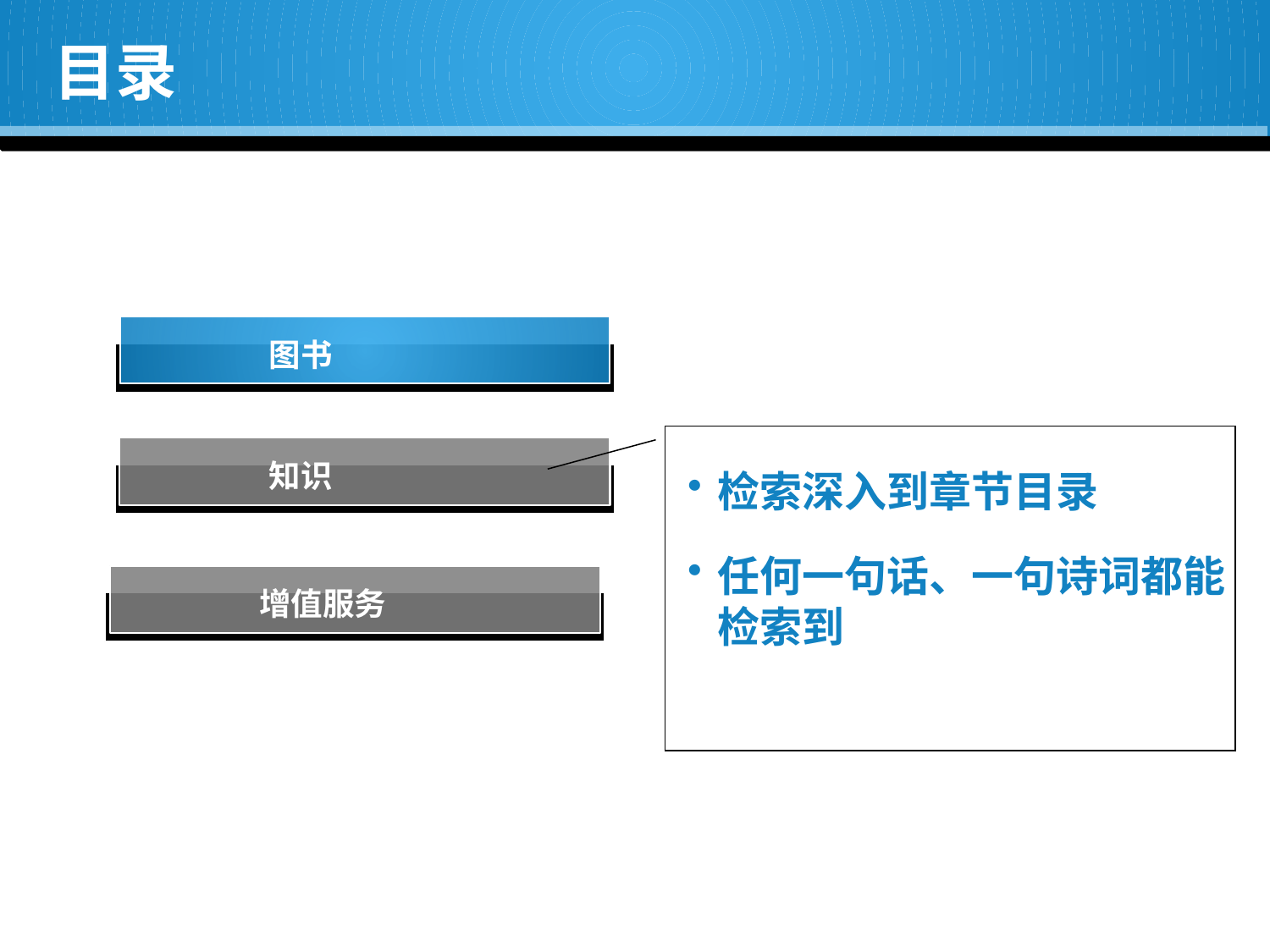

# 目录

图书

检索深入到章节目录

任何一句话、一句诗词都能检索到

知识

增值服务